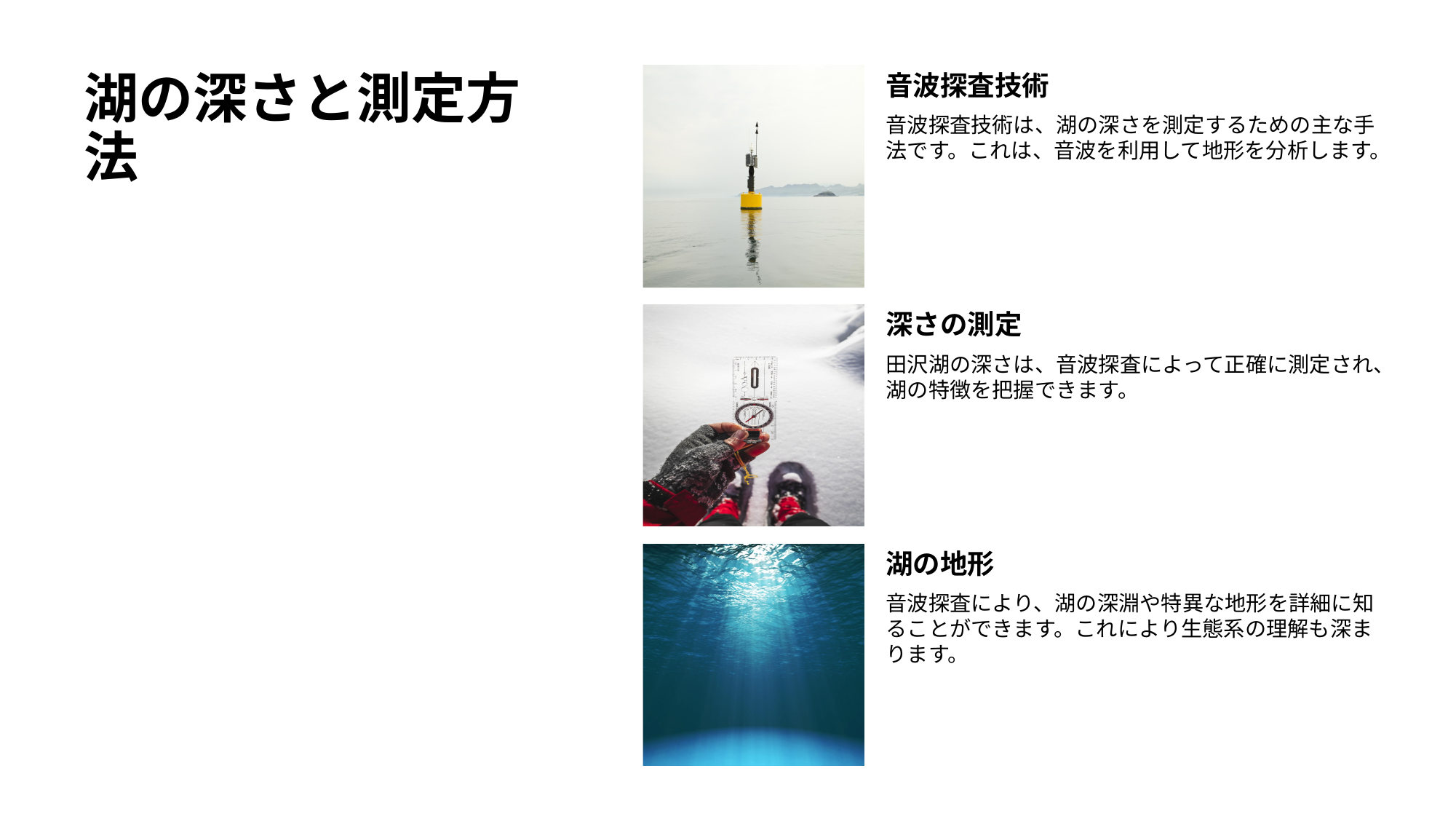

# 湖の深さと測定方法
音波探査技術
音波探査技術は、湖の深さを測定するための主な手法です。これは、音波を利用して地形を分析します。
深さの測定
田沢湖の深さは、音波探査によって正確に測定され、湖の特徴を把握できます。
湖の地形
音波探査により、湖の深淵や特異な地形を詳細に知ることができます。これにより生態系の理解も深まります。